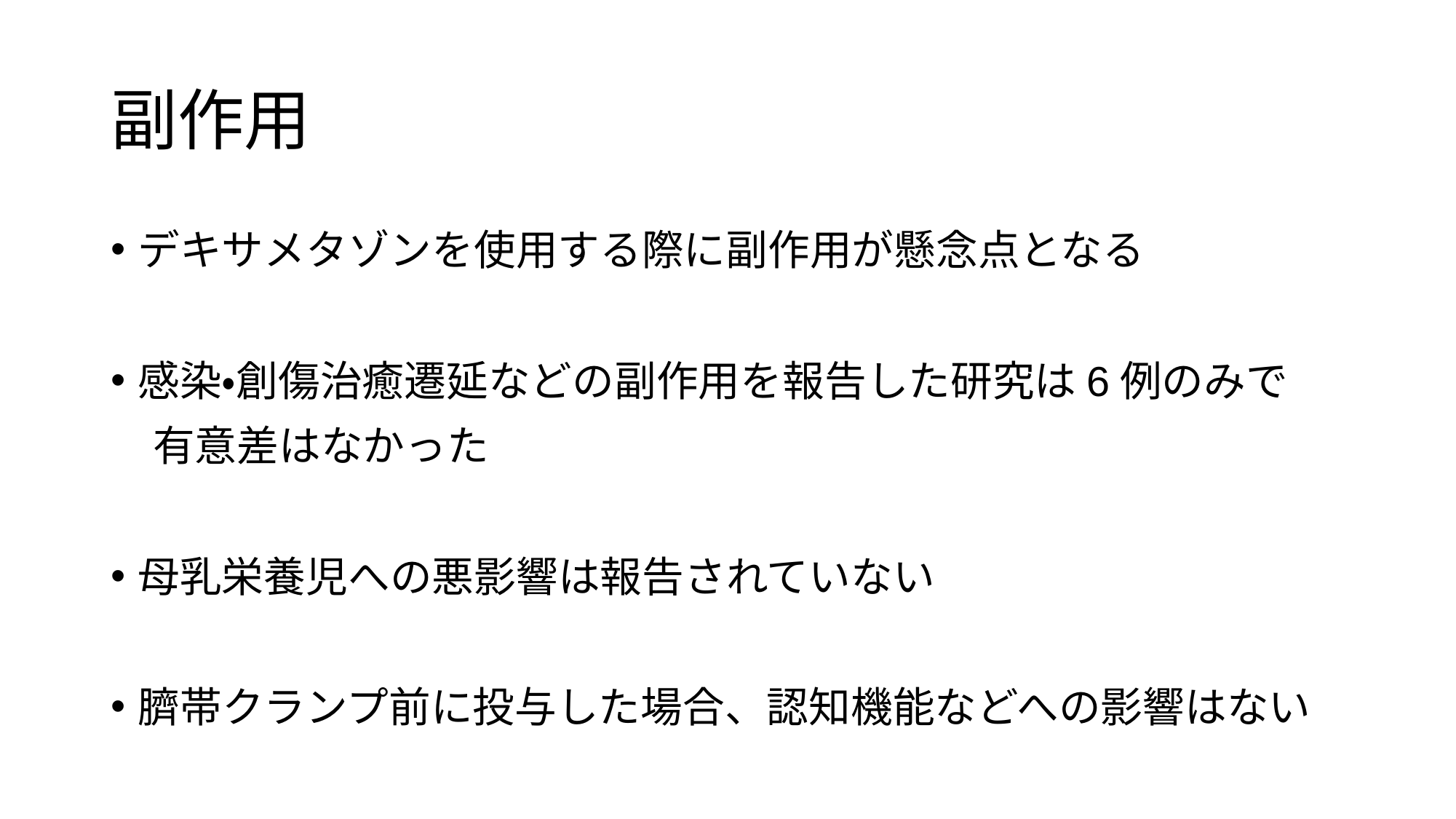

# 副作用
デキサメタゾンを使用する際に副作用が懸念点となる

感染・創傷治癒遷延などの副作用を報告した研究は6例のみで
　有意差はなかった

母乳栄養児への悪影響は報告されていない

臍帯クランプ前に投与した場合、認知機能などへの影響はない